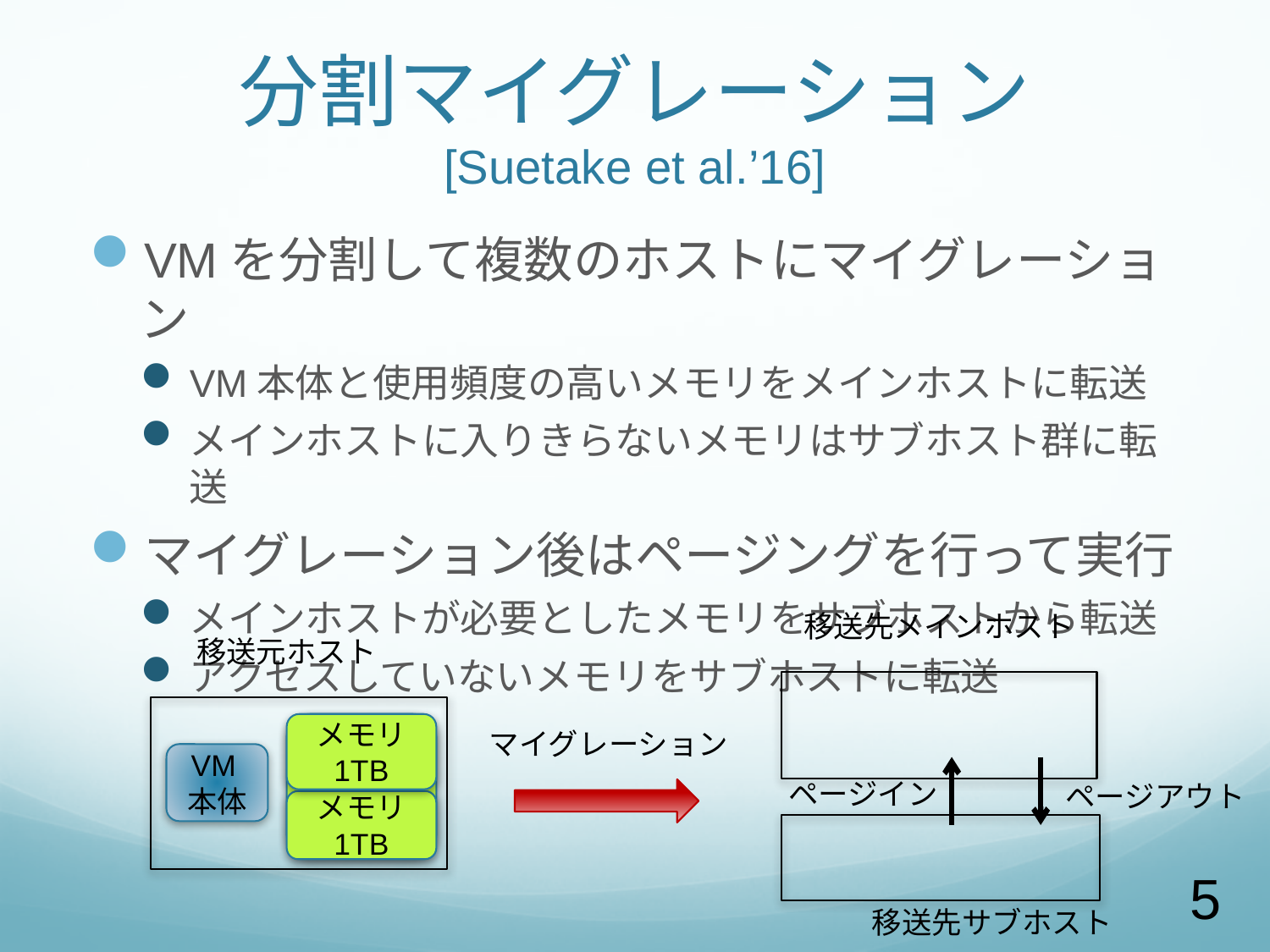

# 分割マイグレーション [Suetake et al.’16]
VMを分割して複数のホストにマイグレーション
VM本体と使用頻度の高いメモリをメインホストに転送
メインホストに入りきらないメモリはサブホスト群に転送
マイグレーション後はページングを行って実行
メインホストが必要としたメモリをサブホストから転送
アクセスしていないメモリをサブホストに転送

移送先メインホスト
移送元ホスト

メモリ
1TB
メモリ
2TB
マイグレーション
VM本体
ページイン
ページアウト

メモリ
1TB

5
移送先サブホスト